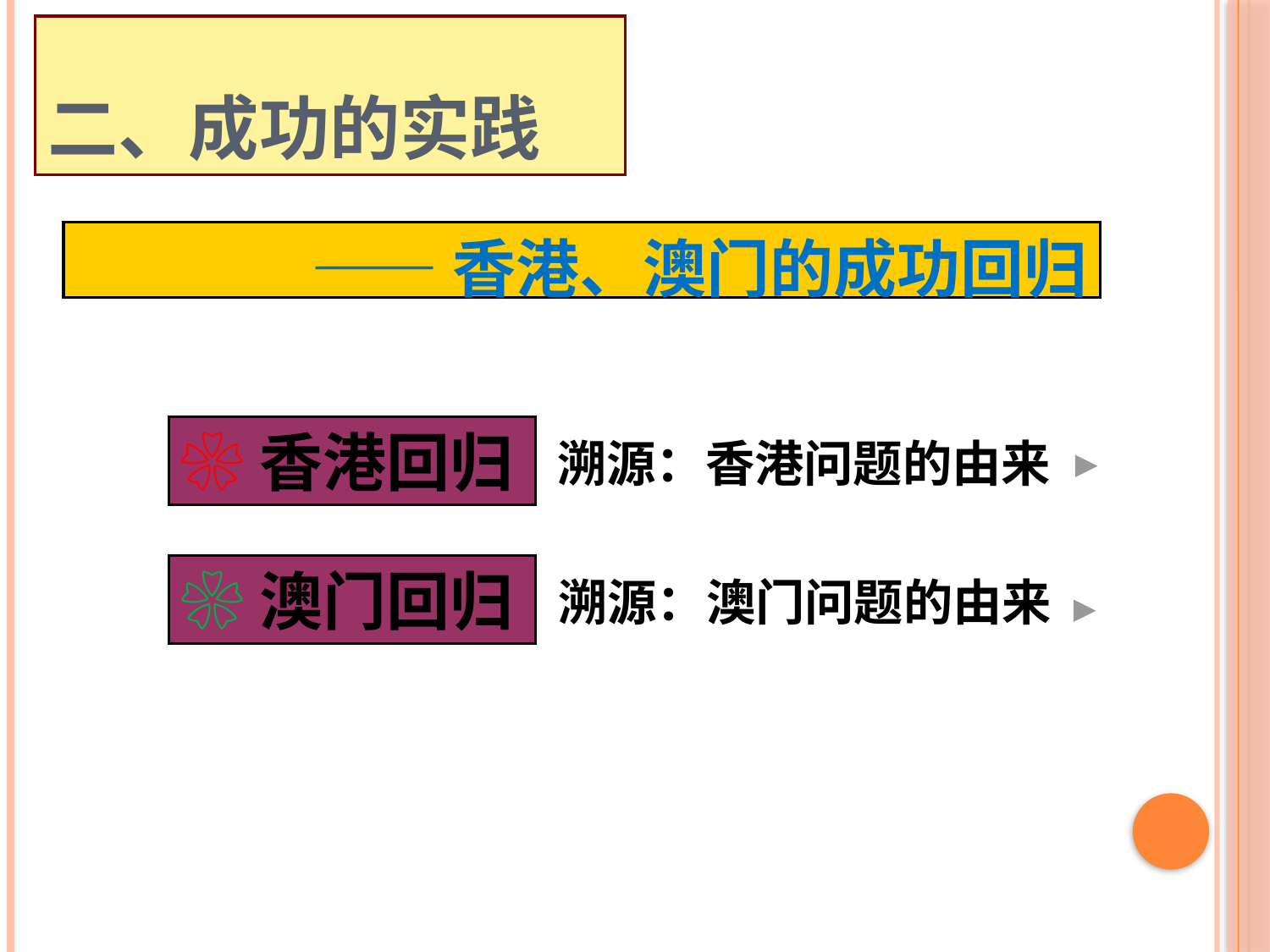

# 二、成功的实践
——香港、澳门的成功回归
❀香港回归
溯源：香港问题的由来

❀澳门回归
溯源：澳门问题的由来